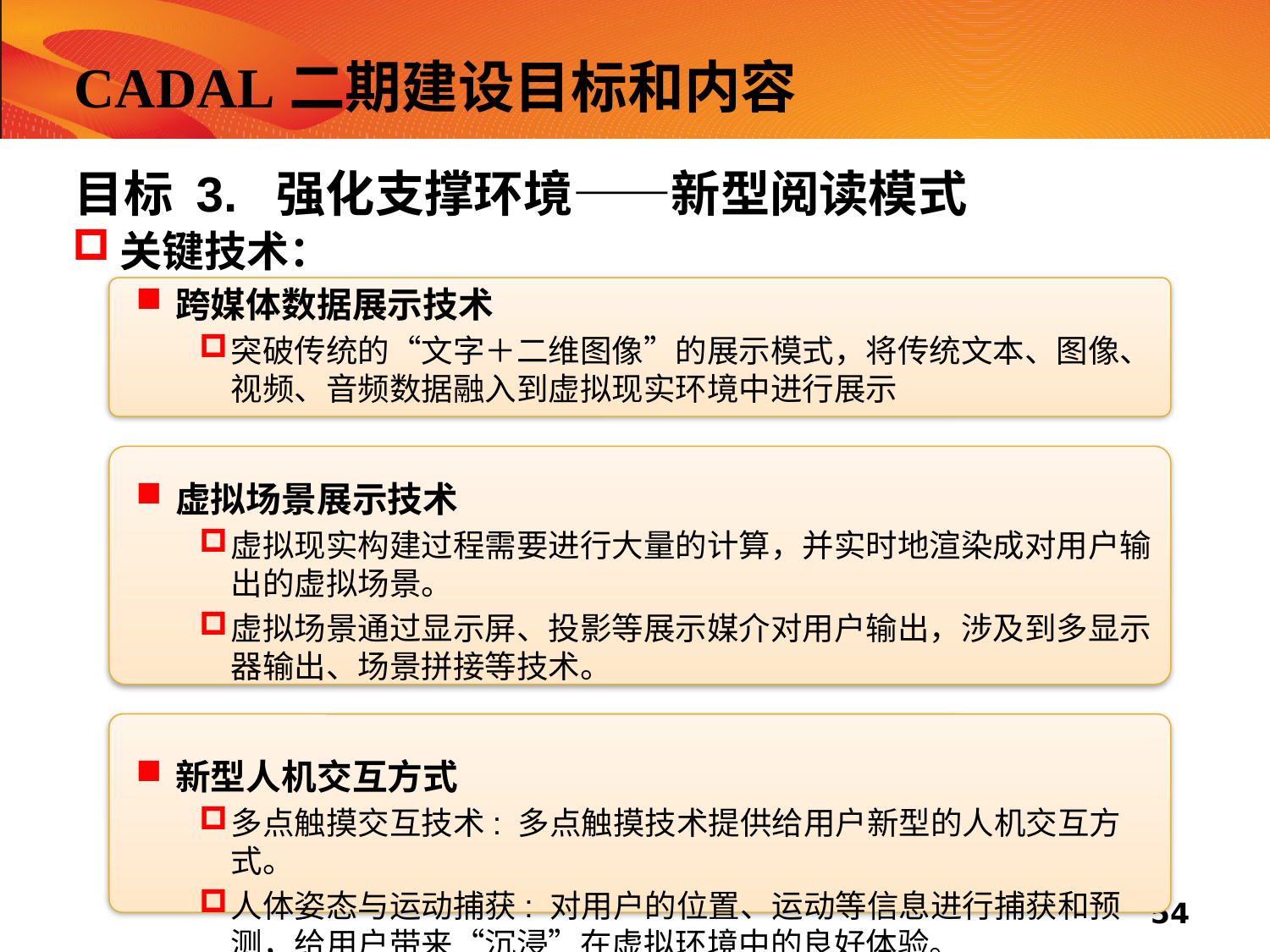

# CADAL二期建设目标和内容
目标 3.  强化支撑环境——新型阅读模式
关键技术：
跨媒体数据展示技术
突破传统的“文字＋二维图像”的展示模式，将传统文本、图像、视频、音频数据融入到虚拟现实环境中进行展示

虚拟场景展示技术
虚拟现实构建过程需要进行大量的计算，并实时地渲染成对用户输出的虚拟场景。
虚拟场景通过显示屏、投影等展示媒介对用户输出，涉及到多显示器输出、场景拼接等技术。

新型人机交互方式
多点触摸交互技术: 多点触摸技术提供给用户新型的人机交互方式。
人体姿态与运动捕获: 对用户的位置、运动等信息进行捕获和预测，给用户带来“沉浸”在虚拟环境中的良好体验。